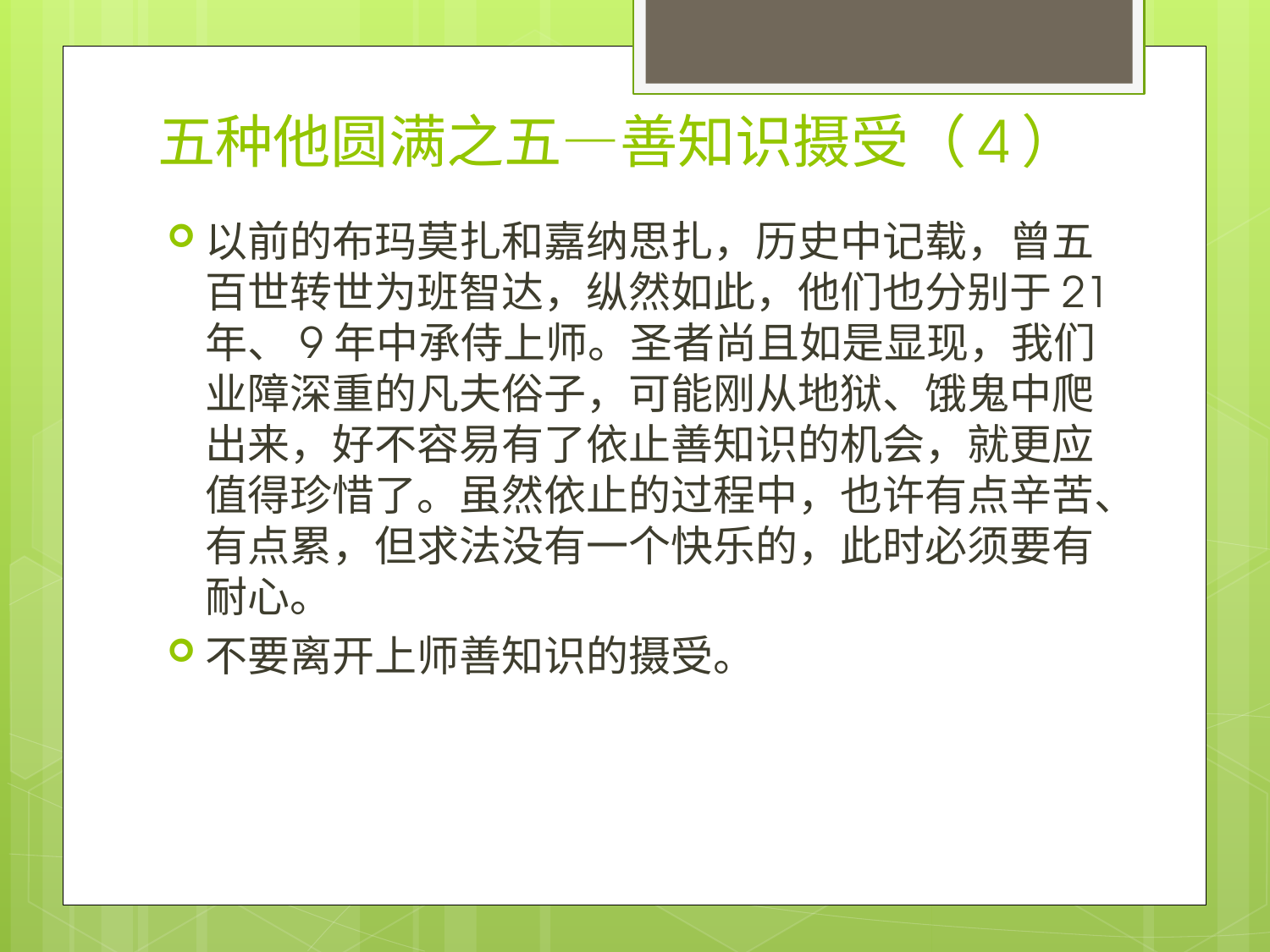

# 五种他圆满之五—善知识摄受（4）
以前的布玛莫扎和嘉纳思扎，历史中记载，曾五百世转世为班智达，纵然如此，他们也分别于21年、9年中承侍上师。圣者尚且如是显现，我们业障深重的凡夫俗子，可能刚从地狱、饿鬼中爬出来，好不容易有了依止善知识的机会，就更应值得珍惜了。虽然依止的过程中，也许有点辛苦、有点累，但求法没有一个快乐的，此时必须要有耐心。
不要离开上师善知识的摄受。